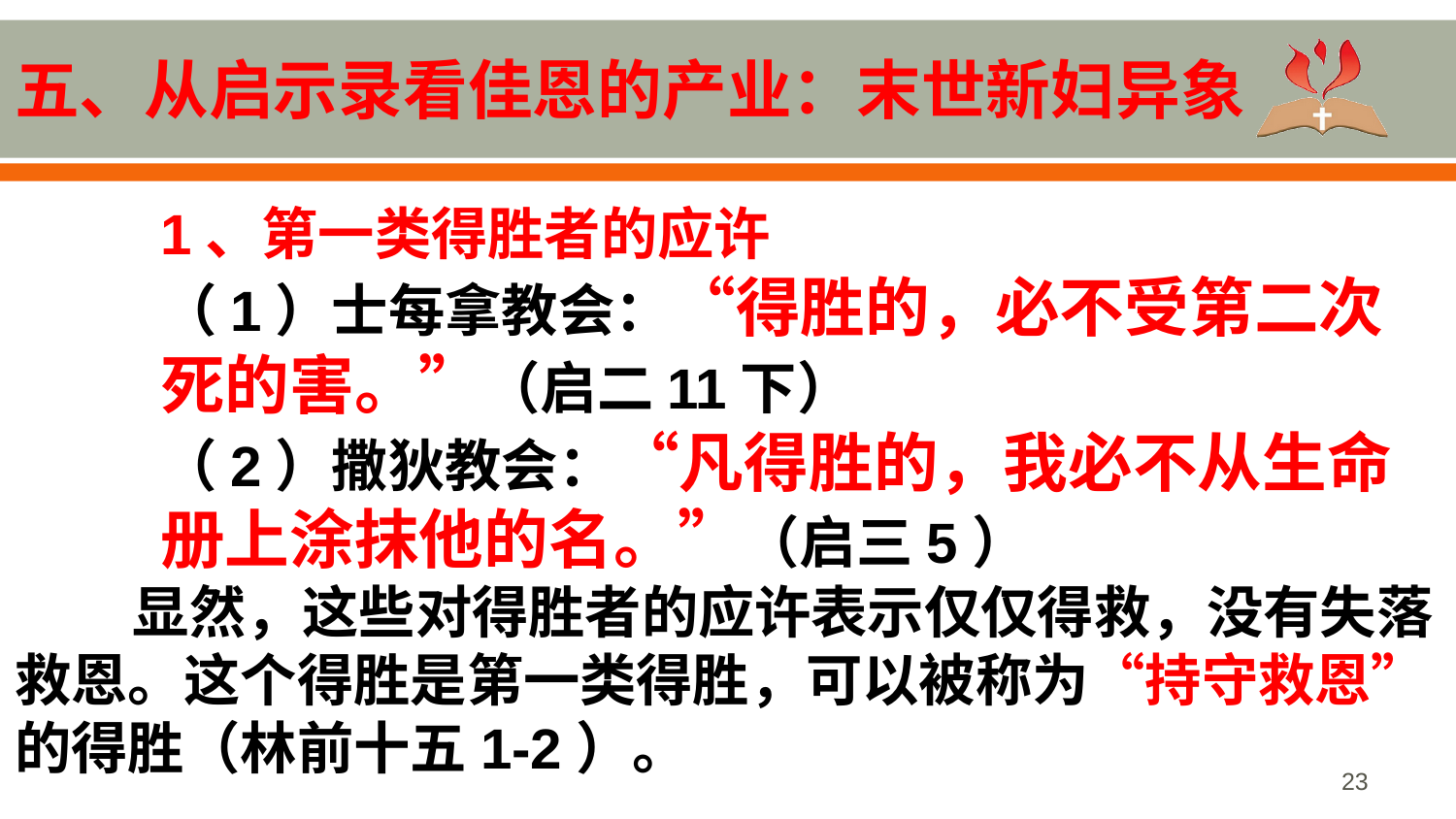

# 五、从启示录看佳恩的产业：末世新妇异象
	1、第一类得胜者的应许
	（1）士每拿教会：“得胜的，必不受第二次死的害。”（启二11下）
	（2）撒狄教会：“凡得胜的，我必不从生命册上涂抹他的名。”（启三5）
显然，这些对得胜者的应许表示仅仅得救，没有失落救恩。这个得胜是第一类得胜，可以被称为“持守救恩”的得胜（林前十五1-2）。
23